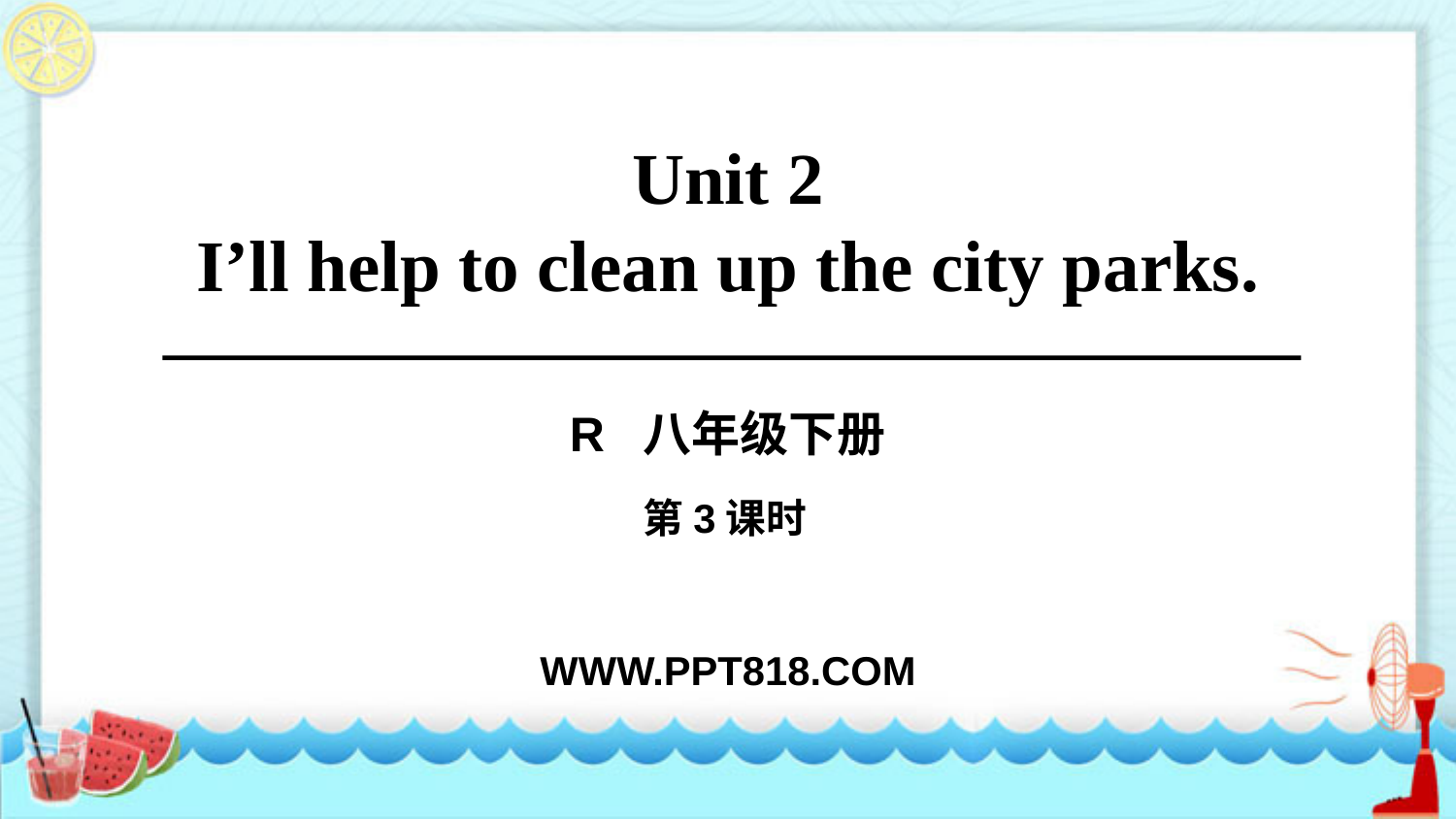

Unit 2
I’ll help to clean up the city parks.

R  八年级下册
第3课时
WWW.PPT818.COM